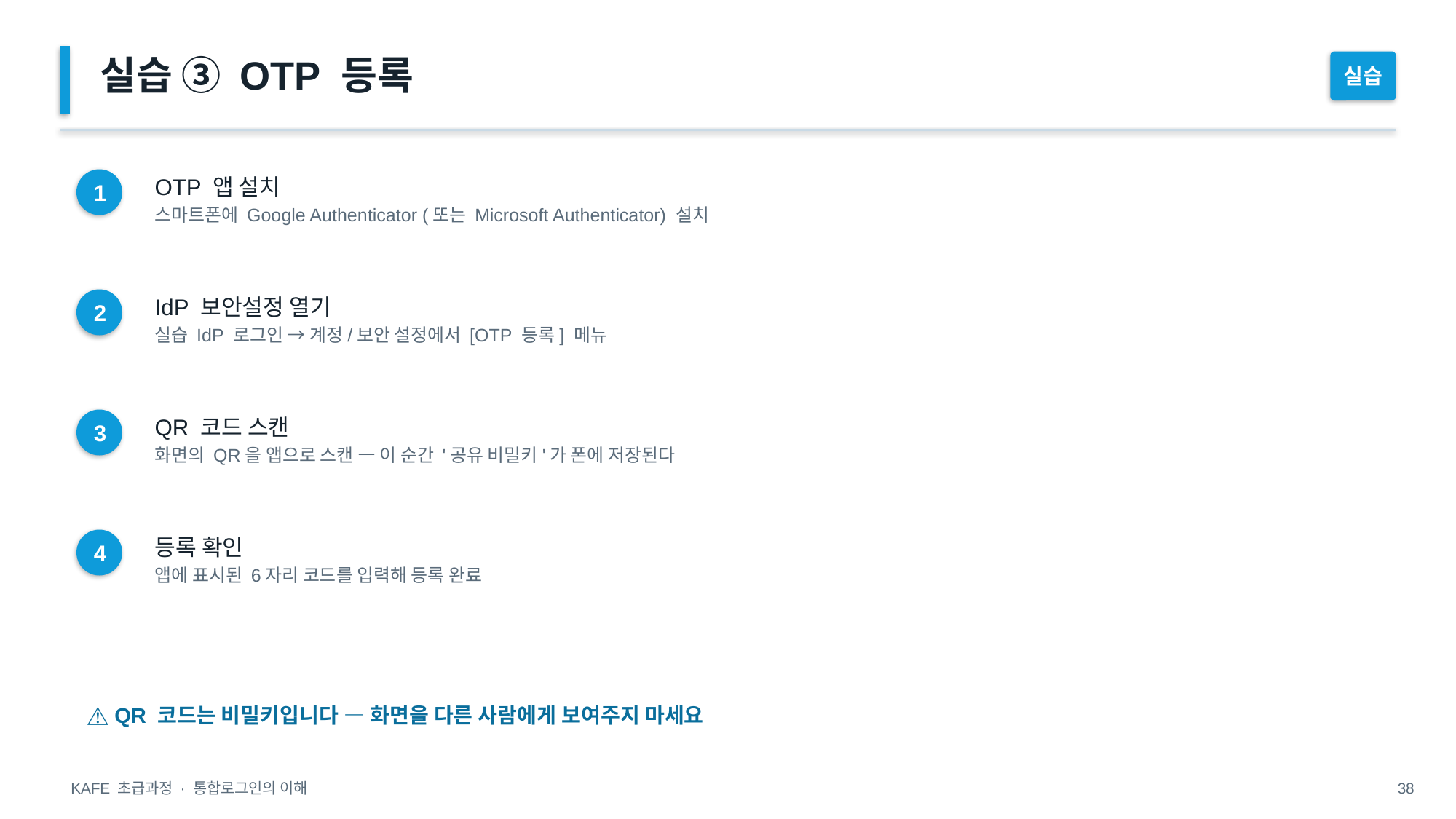

실습 ③ OTP 등록

실습

OTP 앱 설치
스마트폰에 Google Authenticator (또는 Microsoft Authenticator) 설치
1
IdP 보안설정 열기
실습 IdP 로그인 → 계정/보안 설정에서 [OTP 등록] 메뉴
2
QR 코드 스캔
화면의 QR을 앱으로 스캔 — 이 순간 '공유 비밀키'가 폰에 저장된다
3
등록 확인
앱에 표시된 6자리 코드를 입력해 등록 완료
4
⚠ QR 코드는 비밀키입니다 — 화면을 다른 사람에게 보여주지 마세요
KAFE 초급과정 · 통합로그인의 이해
38